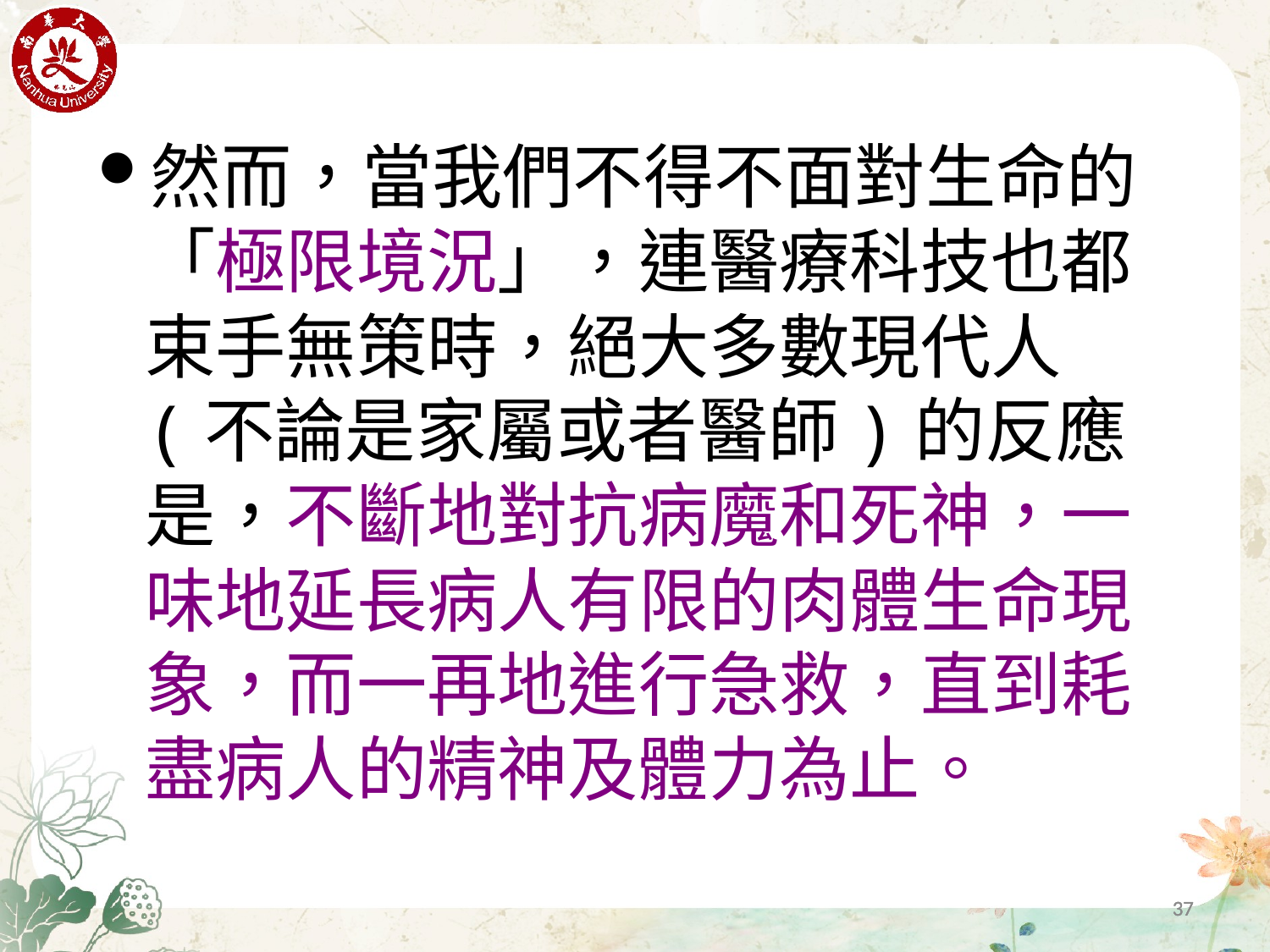

然而，當我們不得不面對生命的「極限境況」，連醫療科技也都束手無策時，絕大多數現代人(不論是家屬或者醫師)的反應是，不斷地對抗病魔和死神，一味地延長病人有限的肉體生命現象，而一再地進行急救，直到耗盡病人的精神及體力為止。
37
37
37